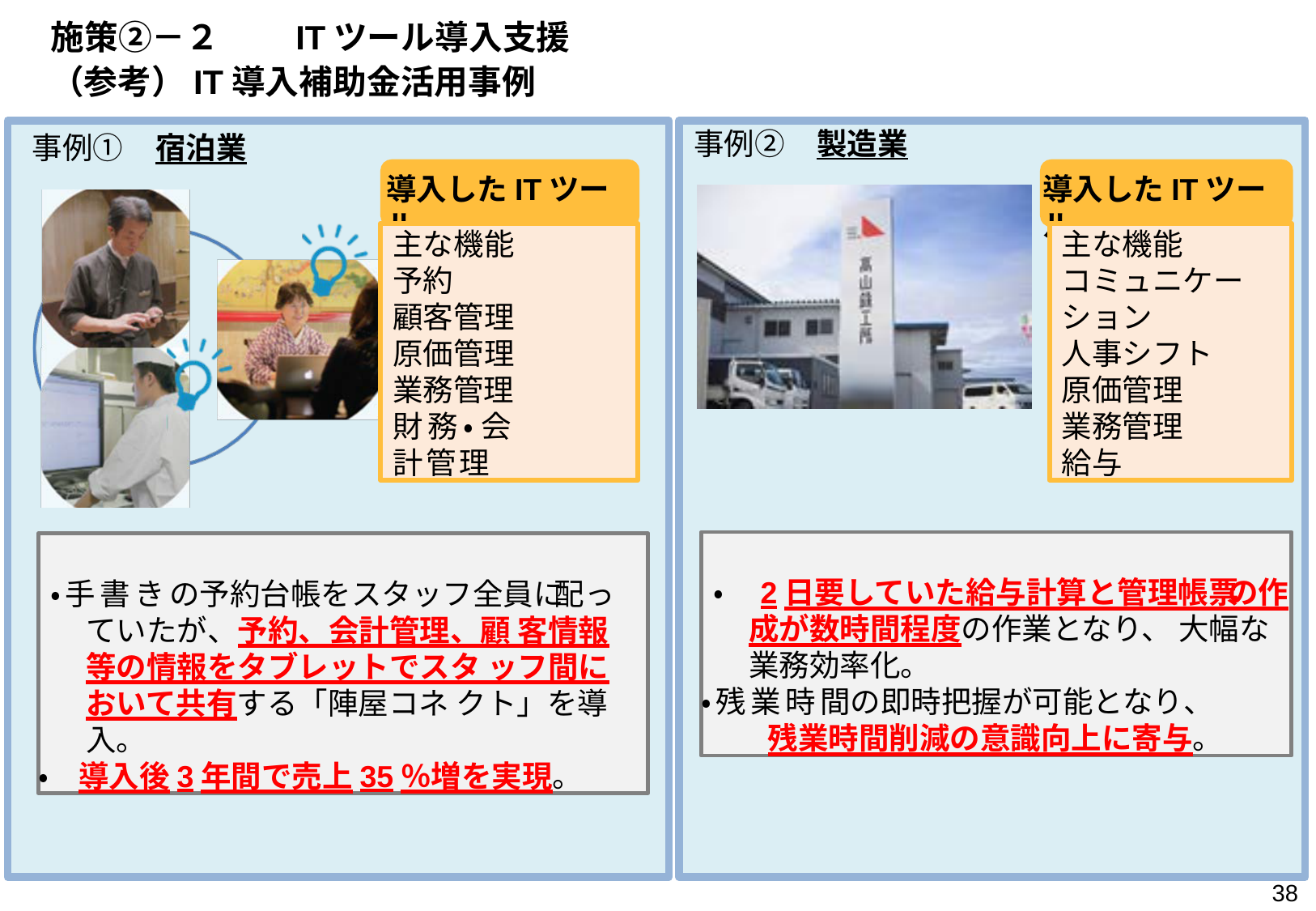

# 施策②－２	ITツール導入支援
（参考）IT導入補助金活用事例
事例②	製造業
導入したITツール

事例①	宿泊業
導入したITツール

主な機能 予約
顧客管理 原価管理 業務管理
財務・会計管理
主な機能
コミュニケー ション
人事シフト 原価管理 業務管理 給与
・2日要していた給与計算と管理帳票 の作成が数時間程度の作業となり、 大幅な業務効率化。
・残業時間の即時把握が可能となり、
残業時間削減の意識向上に寄与。
・手書きの予約台帳をスタッフ全員に 配っていたが、予約、会計管理、顧 客情報等の情報をタブレットでスタ ッフ間において共有する「陣屋コネ クト」を導入。
・導入後3年間で売上35％増を実現。
38